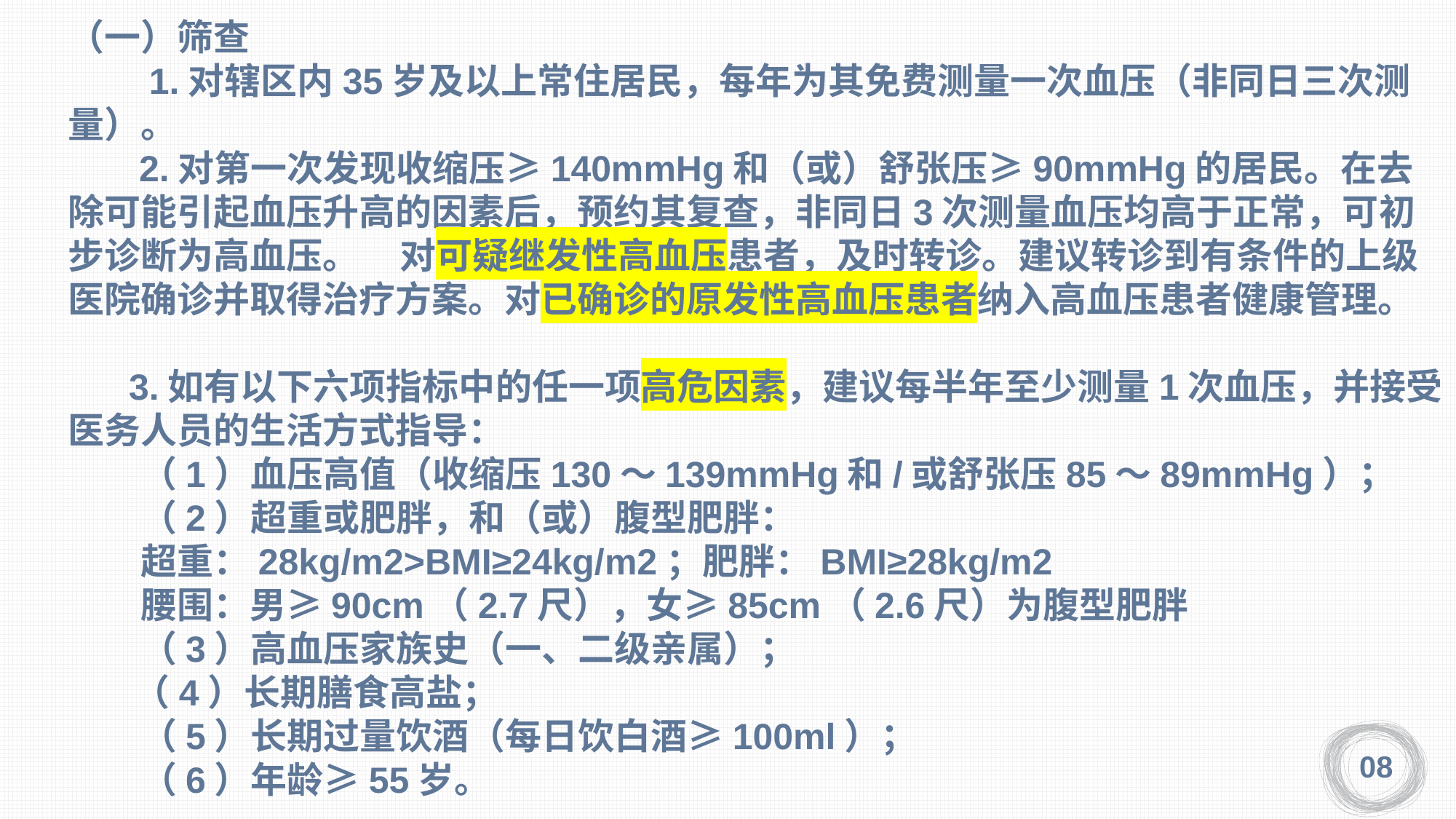

（一）筛查
　　1.对辖区内35岁及以上常住居民，每年为其免费测量一次血压（非同日三次测量）。
       2.对第一次发现收缩压≥140mmHg和（或）舒张压≥90mmHg的居民。在去除可能引起血压升高的因素后，预约其复查，非同日3次测量血压均高于正常，可初步诊断为高血压。     对可疑继发性高血压患者，及时转诊。建议转诊到有条件的上级医院确诊并取得治疗方案。对已确诊的原发性高血压患者纳入高血压患者健康管理。

      3.如有以下六项指标中的任一项高危因素，建议每半年至少测量1次血压，并接受医务人员的生活方式指导：
　　（1）血压高值（收缩压130～139mmHg和/或舒张压85～89mmHg）；
　　（2）超重或肥胖，和（或）腹型肥胖：
　　超重：28kg/m2>BMI≥24kg/m2；肥胖：BMI≥28kg/m2
　　腰围：男≥90cm（2.7尺），女≥85cm（2.6尺）为腹型肥胖
　　（3）高血压家族史（一、二级亲属）；
       （4）长期膳食高盐；
　　（5）长期过量饮酒（每日饮白酒≥100ml）；
　　（6）年龄≥55岁。

08